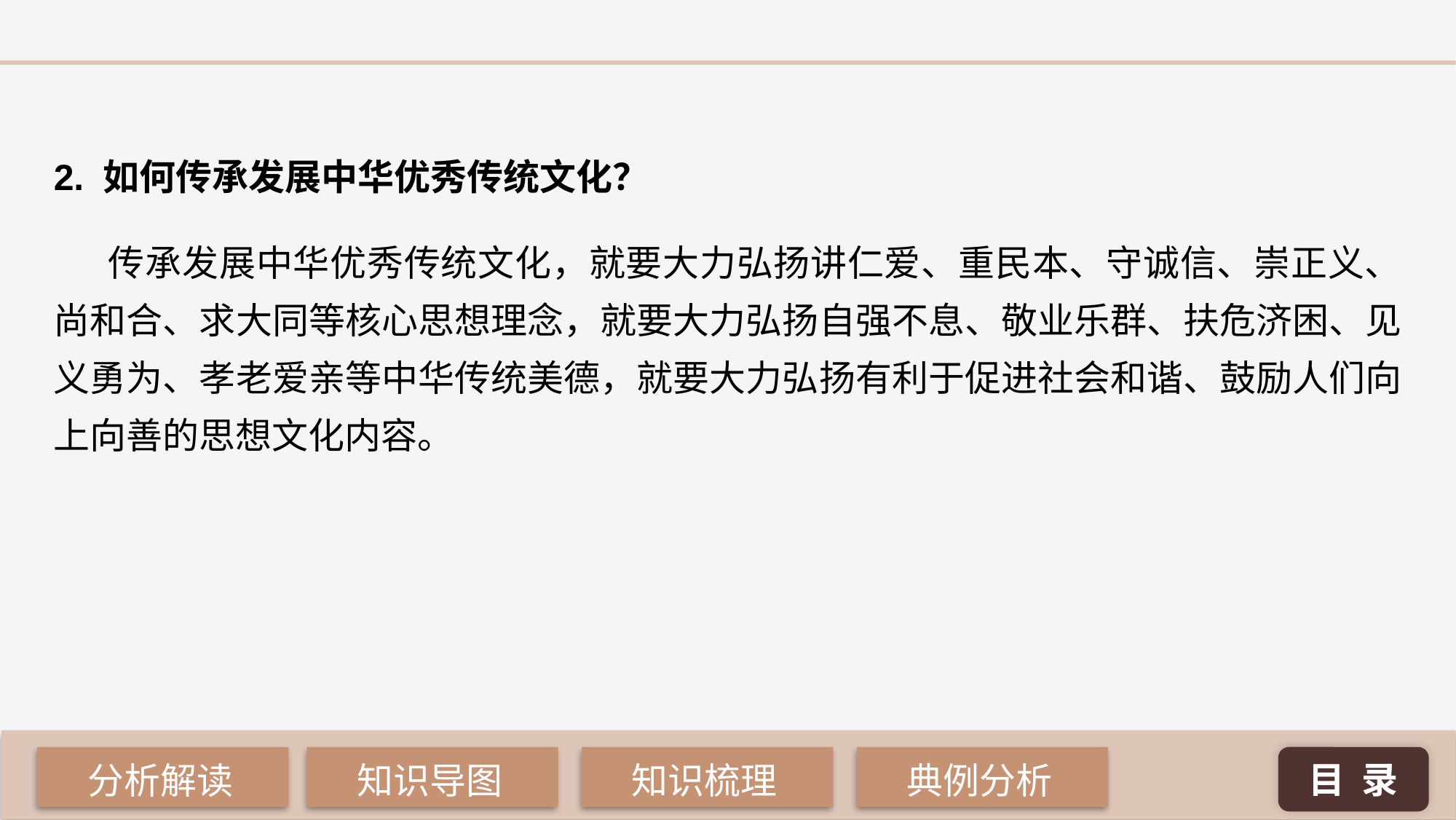

2. 如何传承发展中华优秀传统文化？
传承发展中华优秀传统文化，就要大力弘扬讲仁爱、重民本、守诚信、崇正义、尚和合、求大同等核心思想理念，就要大力弘扬自强不息、敬业乐群、扶危济困、见义勇为、孝老爱亲等中华传统美德，就要大力弘扬有利于促进社会和谐、鼓励人们向上向善的思想文化内容。